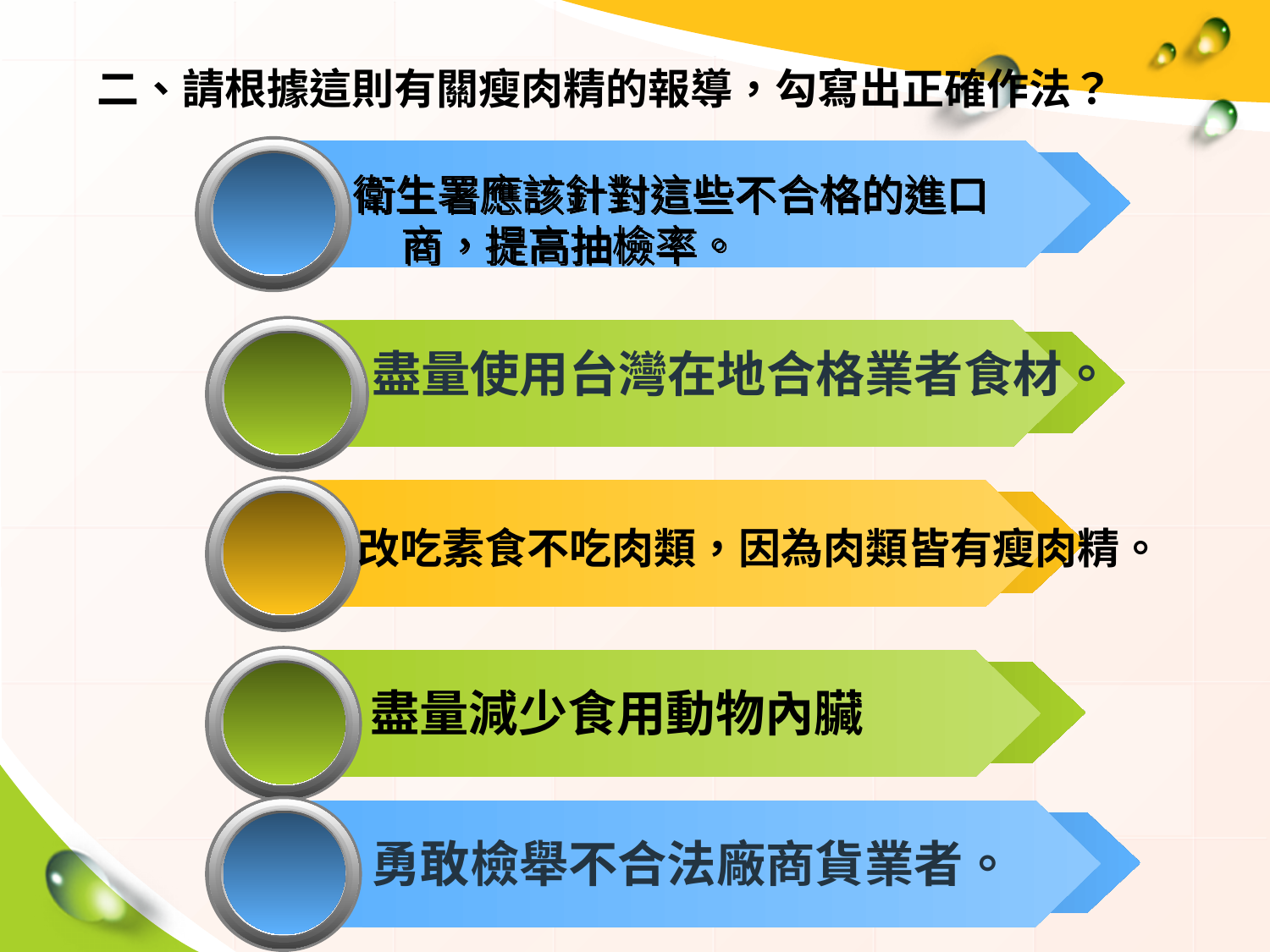

二、請根據這則有關瘦肉精的報導，勾寫出正確作法？

衛生署應該針對這些不合格的進口  商，提高抽檢率。

盡量使用台灣在地合格業者食材。

改吃素食不吃肉類，因為肉類皆有瘦肉精。

盡量減少食用動物內臟

勇敢檢舉不合法廠商貨業者。